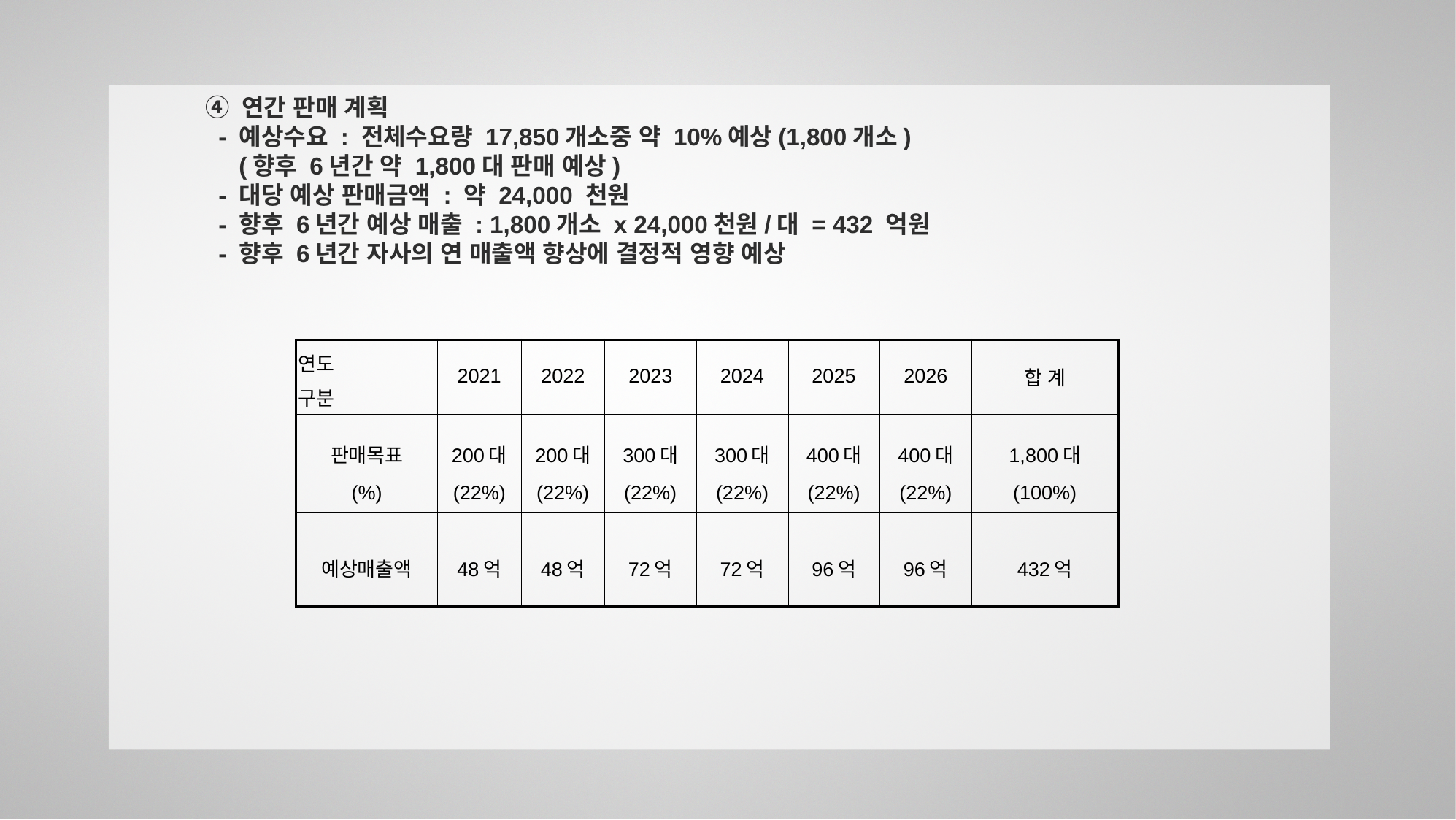

④ 연간 판매 계획
  - 예상수요 : 전체수요량 17,850개소중 약 10%예상(1,800개소)
     (향후 6년간 약 1,800대 판매 예상)
  - 대당 예상 판매금액 : 약 24,000 천원
  - 향후 6년간 예상 매출 : 1,800개소 x 24,000천원/대 = 432 억원
  - 향후 6년간 자사의 연 매출액 향상에 결정적 영향 예상

| 연도 구분 | 2021 | 2022 | 2023 | 2024 | 2025 | 2026 | 합 계 |
| --- | --- | --- | --- | --- | --- | --- | --- |
| 판매목표 (%) | 200대 (22%) | 200대 (22%) | 300대 (22%) | 300대 (22%) | 400대 (22%) | 400대 (22%) | 1,800대 (100%) |
| 예상매출액 | 48억 | 48억 | 72억 | 72억 | 96억 | 96억 | 432억 |